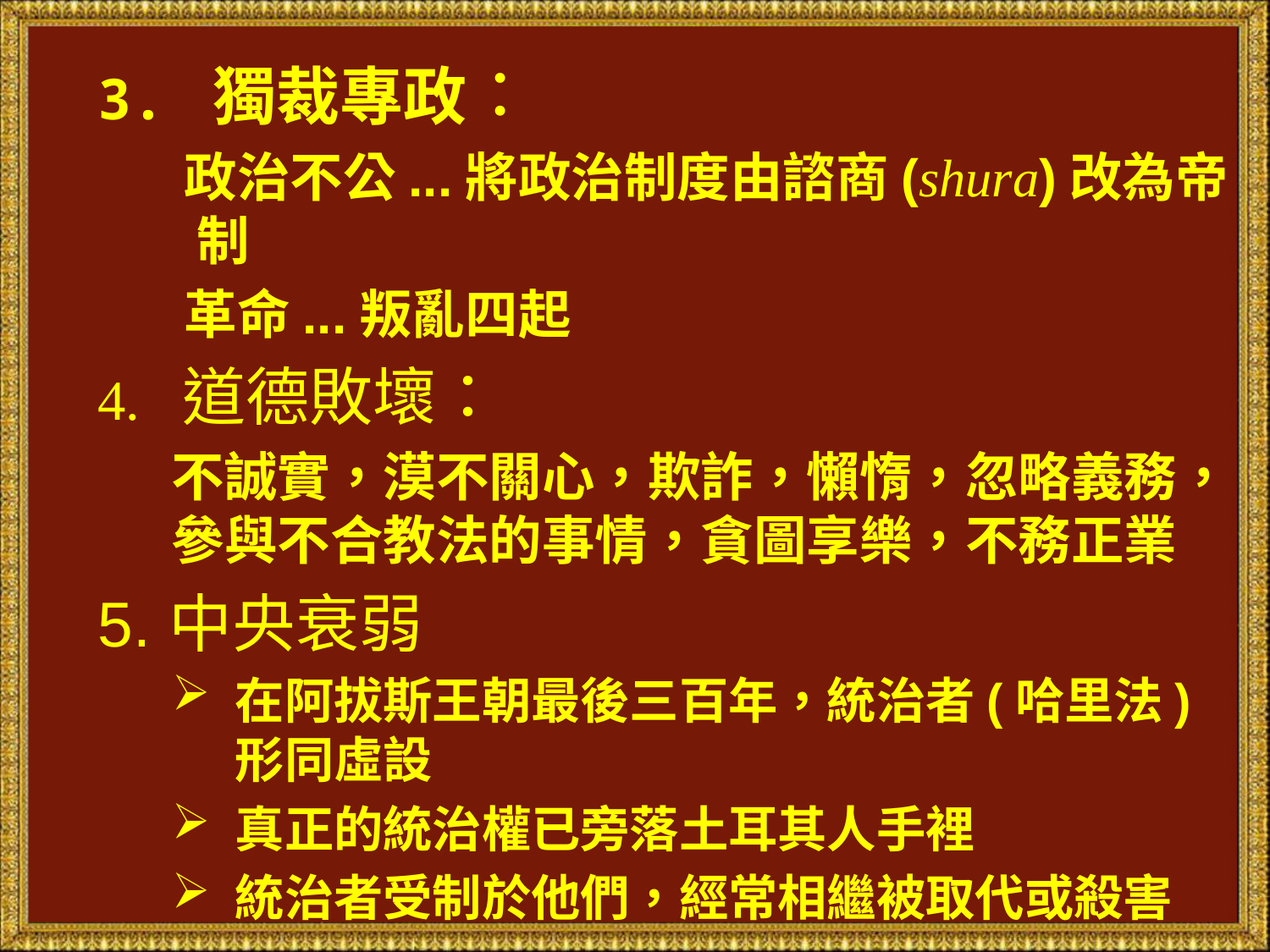

3. 獨裁專政：
政治不公...將政治制度由諮商(shura)改為帝制
革命...叛亂四起
4.  道德敗壞：
不誠實，漠不關心，欺詐，懶惰，忽略義務，參與不合教法的事情，貪圖享樂，不務正業
中央衰弱
在阿拔斯王朝最後三百年，統治者(哈里法)形同虛設
真正的統治權已旁落土耳其人手裡
統治者受制於他們，經常相繼被取代或殺害